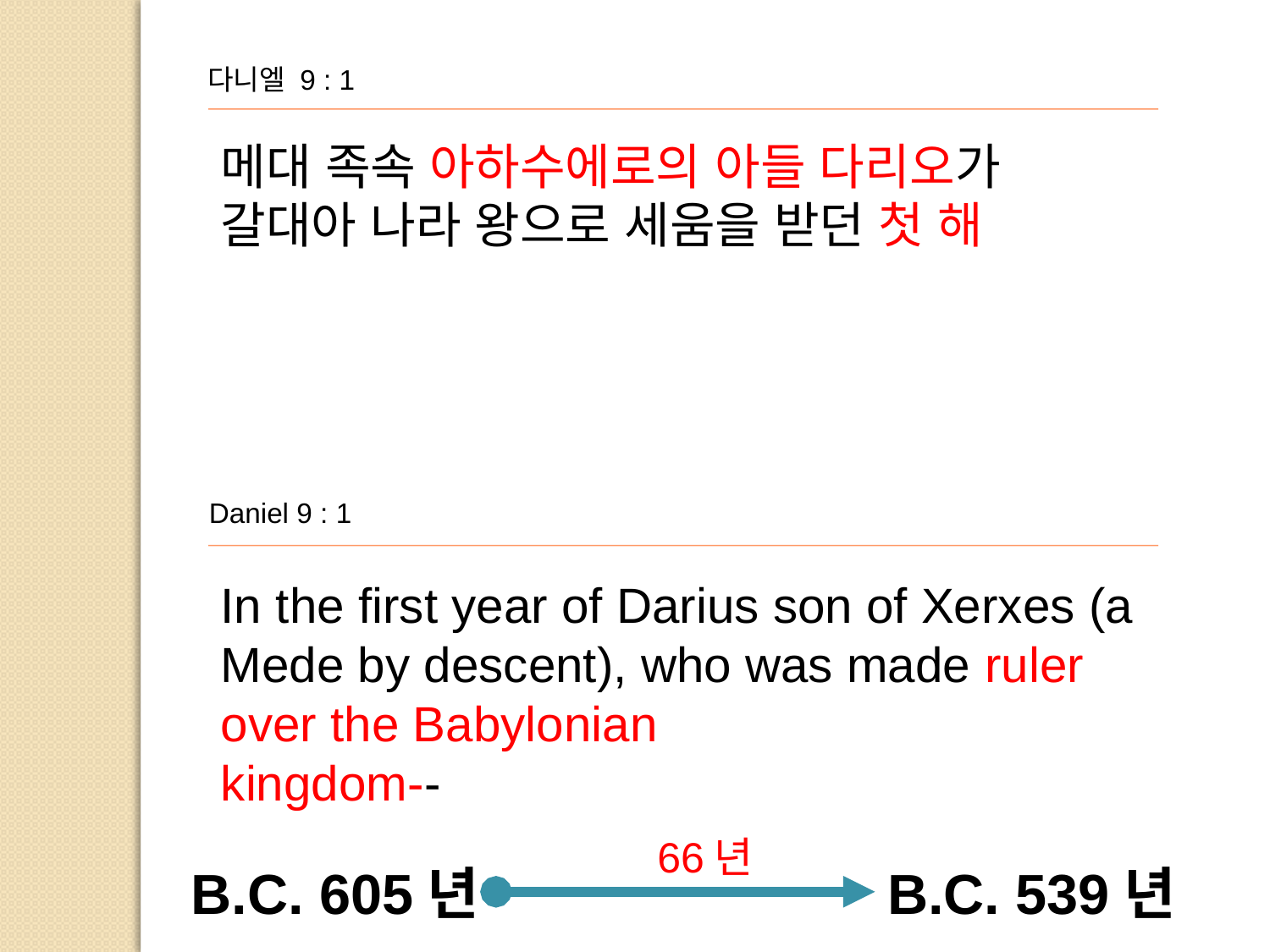

다니엘 9 : 1

메대 족속 아하수에로의 아들 다리오가
갈대아 나라 왕으로 세움을 받던 첫 해
Daniel 9 : 1

In the first year of Darius son of Xerxes (a Mede by descent), who was made ruler over the Babylonian
kingdom--
66년
B.C. 605년
B.C. 539년